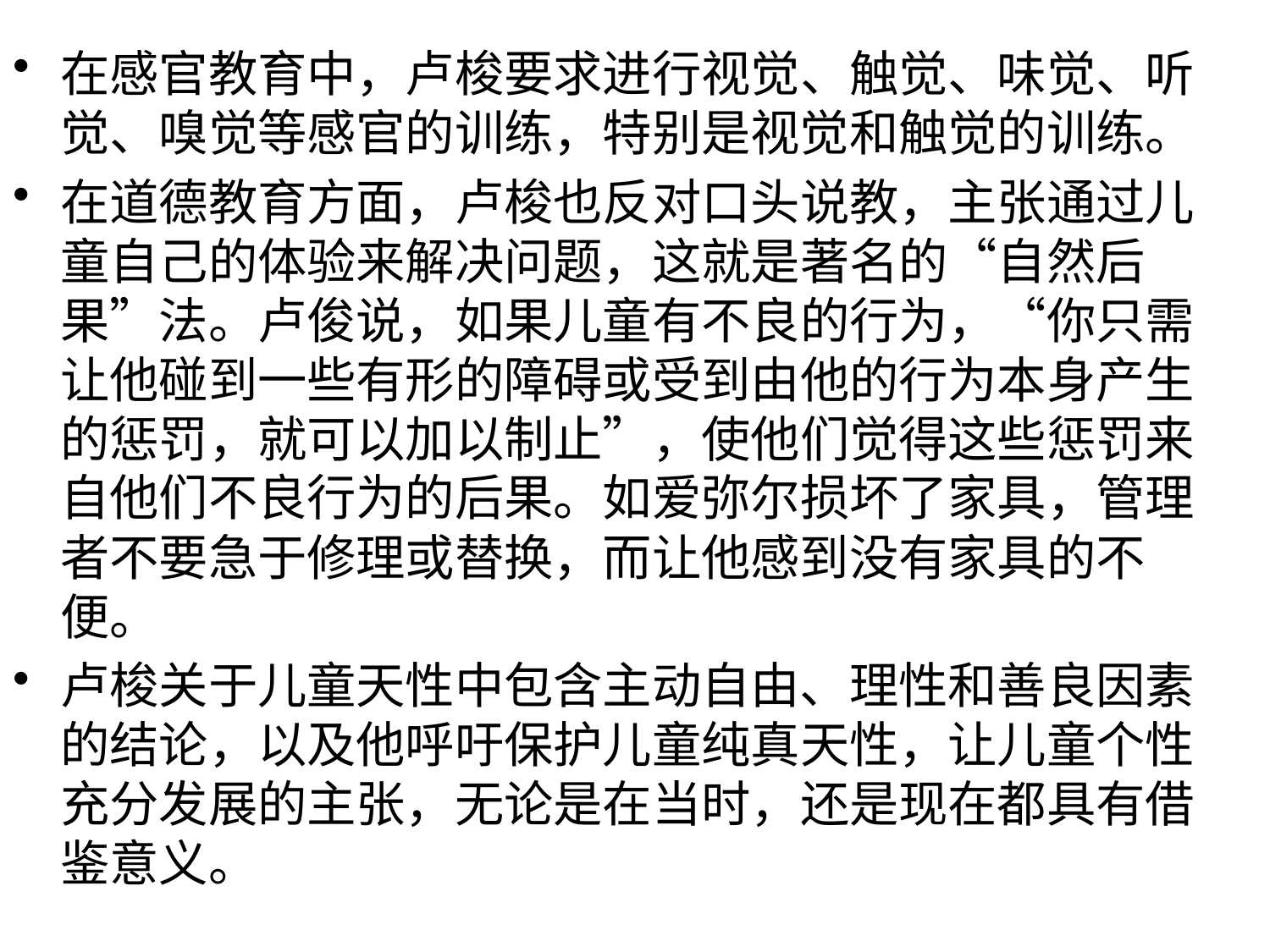

在感官教育中，卢梭要求进行视觉、触觉、味觉、听觉、嗅觉等感官的训练，特别是视觉和触觉的训练。
在道德教育方面，卢梭也反对口头说教，主张通过儿童自己的体验来解决问题，这就是著名的“自然后果”法。卢俊说，如果儿童有不良的行为，“你只需让他碰到一些有形的障碍或受到由他的行为本身产生的惩罚，就可以加以制止”，使他们觉得这些惩罚来自他们不良行为的后果。如爱弥尔损坏了家具，管理者不要急于修理或替换，而让他感到没有家具的不便。
卢梭关于儿童天性中包含主动自由、理性和善良因素的结论，以及他呼吁保护儿童纯真天性，让儿童个性充分发展的主张，无论是在当时，还是现在都具有借鉴意义。

#